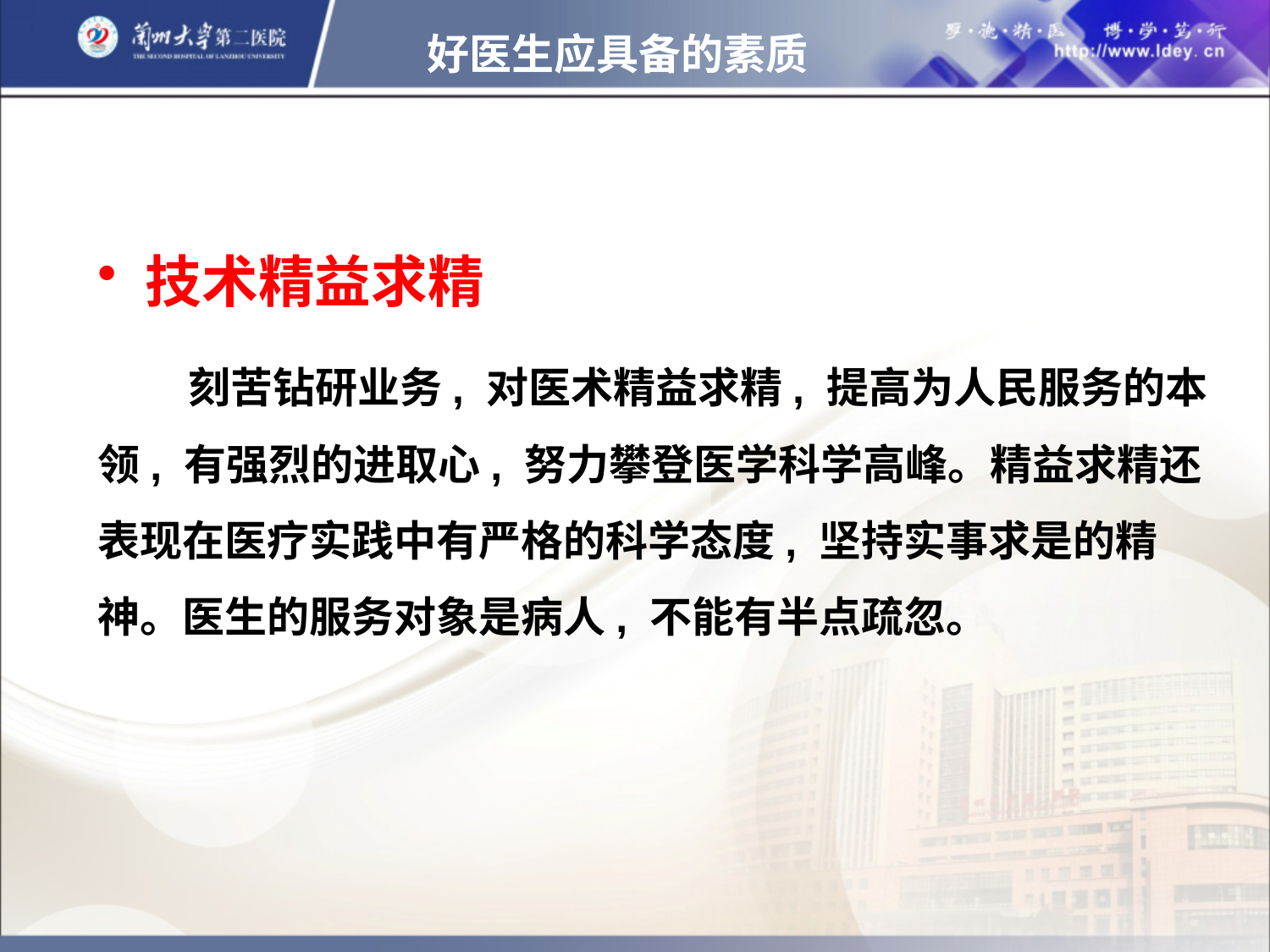

好医生应具备的素质
技术精益求精
       刻苦钻研业务, 对医术精益求精, 提高为人民服务的本领, 有强烈的进取心, 努力攀登医学科学高峰。精益求精还表现在医疗实践中有严格的科学态度, 坚持实事求是的精神。医生的服务对象是病人, 不能有半点疏忽。